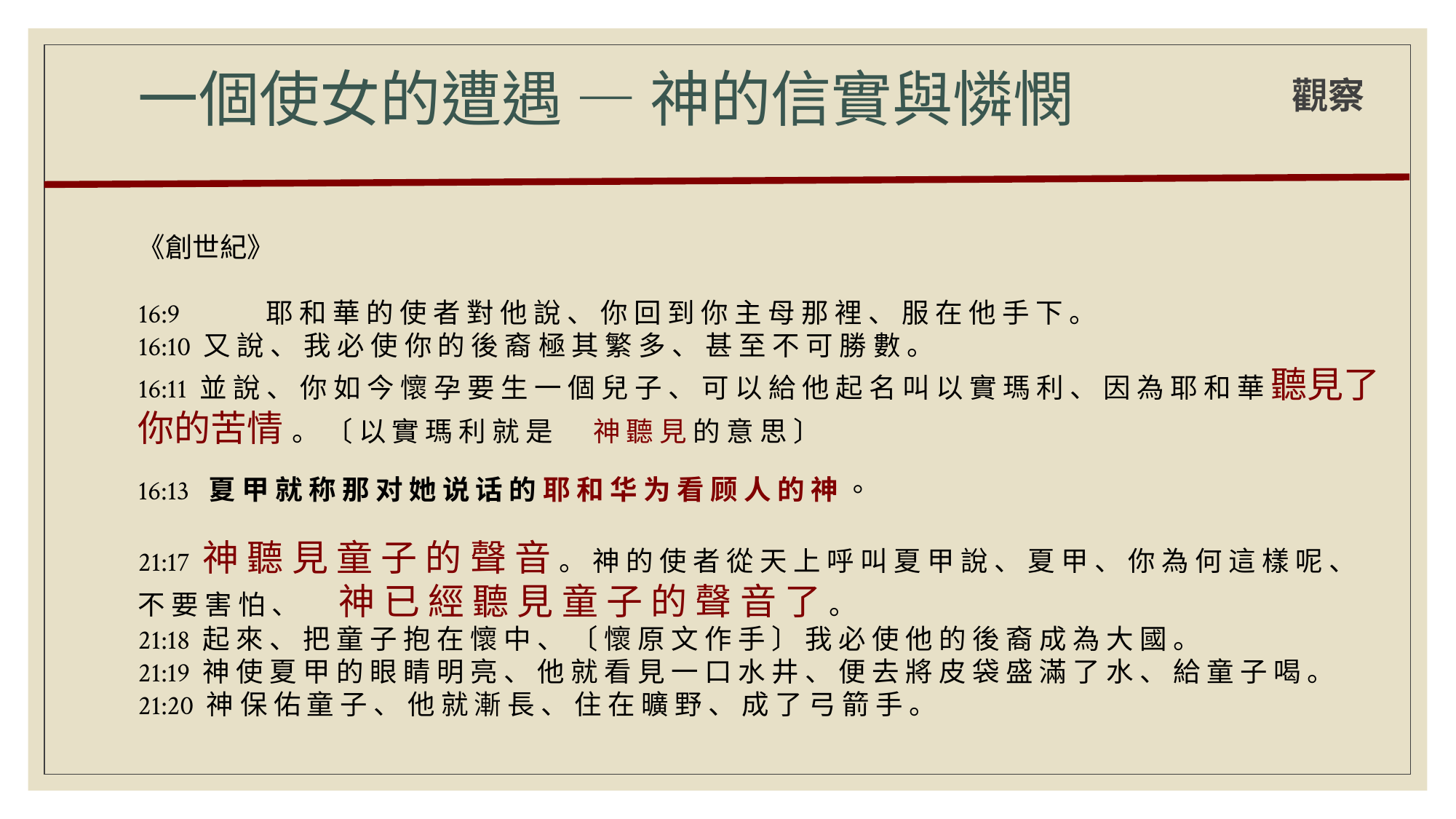

觀察
# 一個使女的遭遇 — 神的信實與憐憫
《創世紀》

16:9	  耶 和 華 的 使 者 對 他 說 、 你 回 到 你 主 母 那 裡 、 服 在 他 手 下 。
16:10 又 說 、 我 必 使 你 的 後 裔 極 其 繁 多 、 甚 至 不 可 勝 數 。
16:11 並 說 、 你 如 今 懷 孕 要 生 一 個 兒 子 、 可 以 給 他 起 名 叫 以 實 瑪 利 、 因 為 耶 和 華 聽見了你的苦情 。 〔 以 實 瑪 利 就 是 　 神 聽 見 的 意 思 〕
16:13  夏 甲 就 称 那 对 她 说 话 的 耶 和 华 为 看 顾 人 的 神 。
21:17 神 聽 見 童 子 的 聲 音 。 神 的 使 者 從 天 上 呼 叫 夏 甲 說 、 夏 甲 、 你 為 何 這 樣 呢 、 不 要 害 怕 、 　 神 已 經 聽 見 童 子 的 聲 音 了 。
21:18 起 來 、 把 童 子 抱 在 懷 中 、 〔 懷 原 文 作 手 〕 我 必 使 他 的 後 裔 成 為 大 國 。
21:19 神 使 夏 甲 的 眼 睛 明 亮 、 他 就 看 見 一 口 水 井 、 便 去 將 皮 袋 盛 滿 了 水 、 給 童 子 喝 。
21:20 神 保 佑 童 子 、 他 就 漸 長 、 住 在 曠 野 、 成 了 弓 箭 手 。